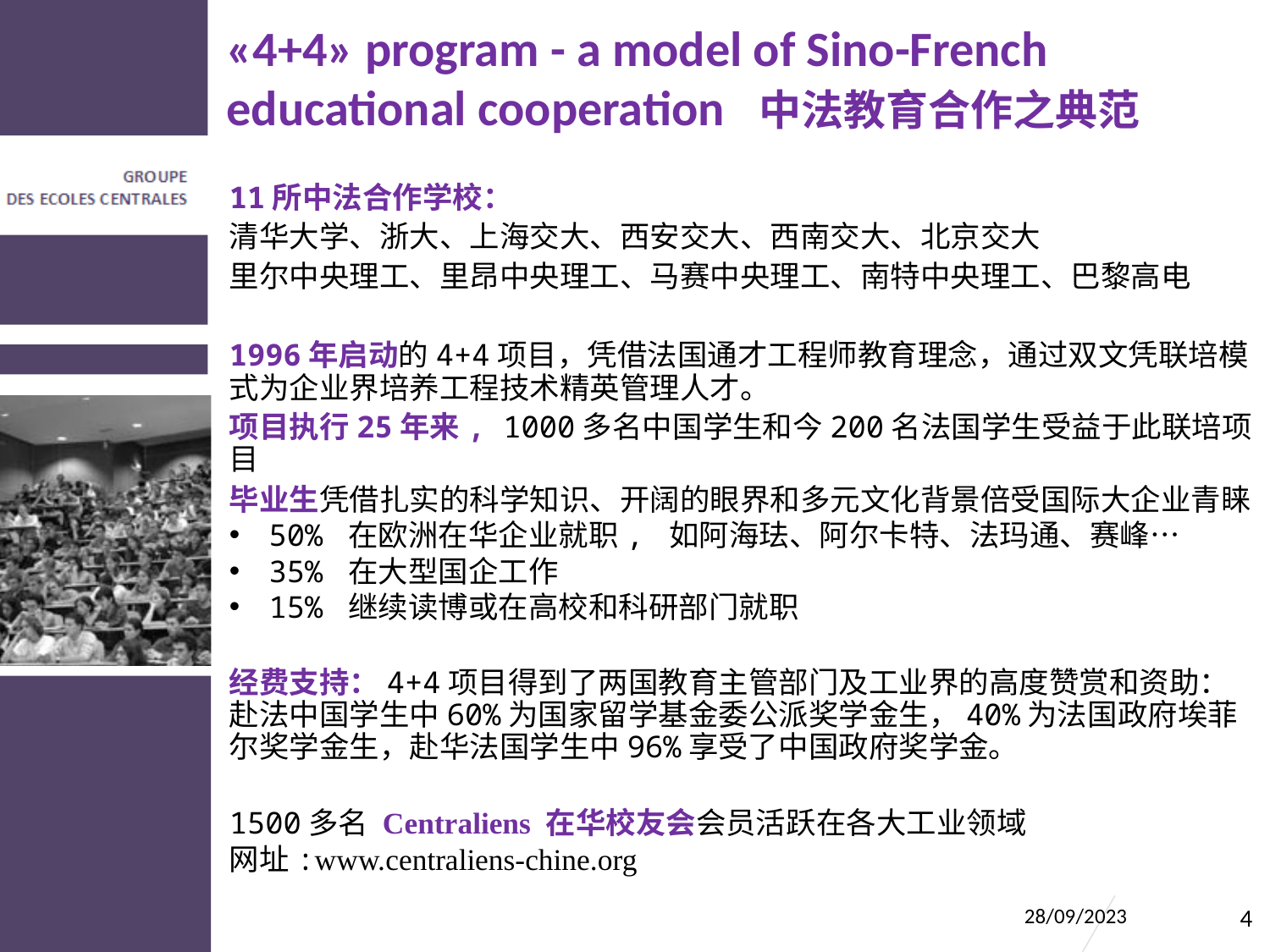

«4+4» program - a model of Sino-French educational cooperation  中法教育合作之典范
11所中法合作学校：
清华大学、浙大、上海交大、西安交大、西南交大、北京交大
里尔中央理工、里昂中央理工、马赛中央理工、南特中央理工、巴黎高电

1996年启动的4+4项目，凭借法国通才工程师教育理念，通过双文凭联培模式为企业界培养工程技术精英管理人才。
项目执行25年来, 1000多名中国学生和今200名法国学生受益于此联培项目
毕业生凭借扎实的科学知识、开阔的眼界和多元文化背景倍受国际大企业青睐
50% 在欧洲在华企业就职, 如阿海珐、阿尔卡特、法玛通、赛峰…
35% 在大型国企工作
15% 继续读博或在高校和科研部门就职

经费支持：4+4项目得到了两国教育主管部门及工业界的高度赞赏和资助：赴法中国学生中60%为国家留学基金委公派奖学金生，40%为法国政府埃菲尔奖学金生，赴华法国学生中96%享受了中国政府奖学金。

1500多名 Centraliens 在华校友会会员活跃在各大工业领域
网址:www.centraliens-chine.org

28/09/2023
4